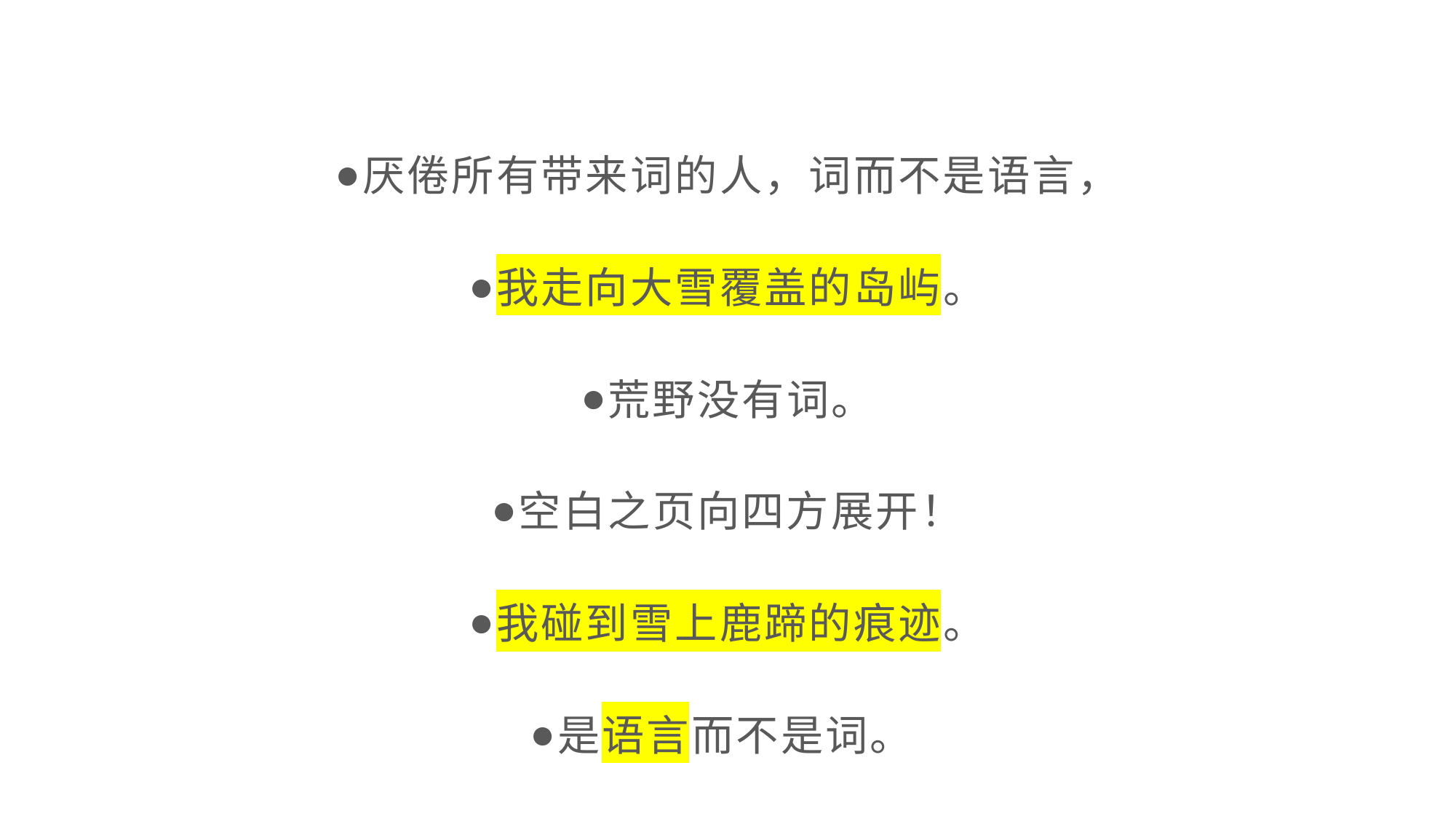

厌倦所有带来词的人，词而不是语言，
我走向大雪覆盖的岛屿。
荒野没有词。
空白之页向四方展开！
我碰到雪上鹿蹄的痕迹。
是语言而不是词。